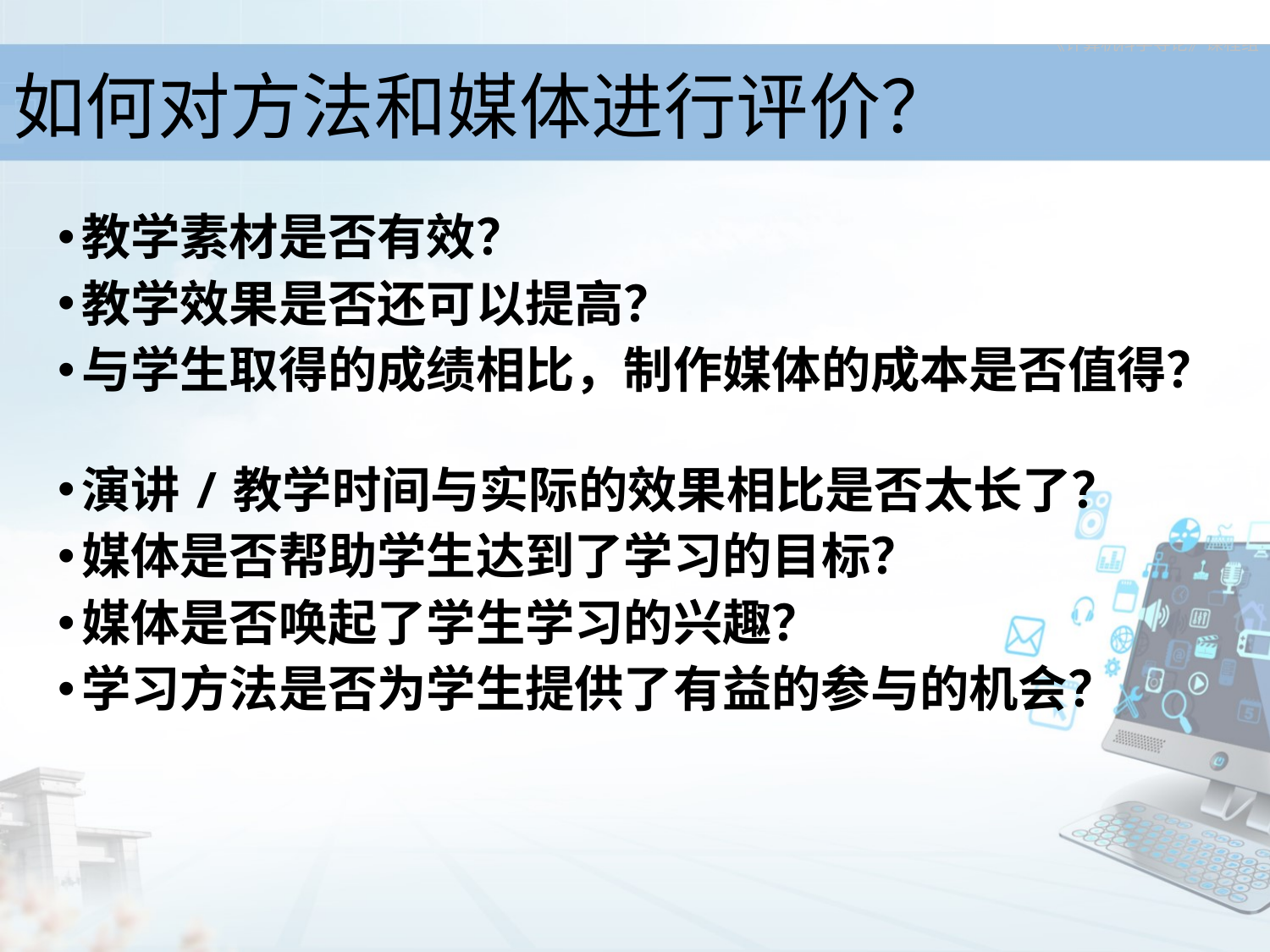

如何对方法和媒体进行评价？
教学素材是否有效？
教学效果是否还可以提高？
与学生取得的成绩相比，制作媒体的成本是否值得？
演讲/教学时间与实际的效果相比是否太长了？
媒体是否帮助学生达到了学习的目标？
媒体是否唤起了学生学习的兴趣？
学习方法是否为学生提供了有益的参与的机会？